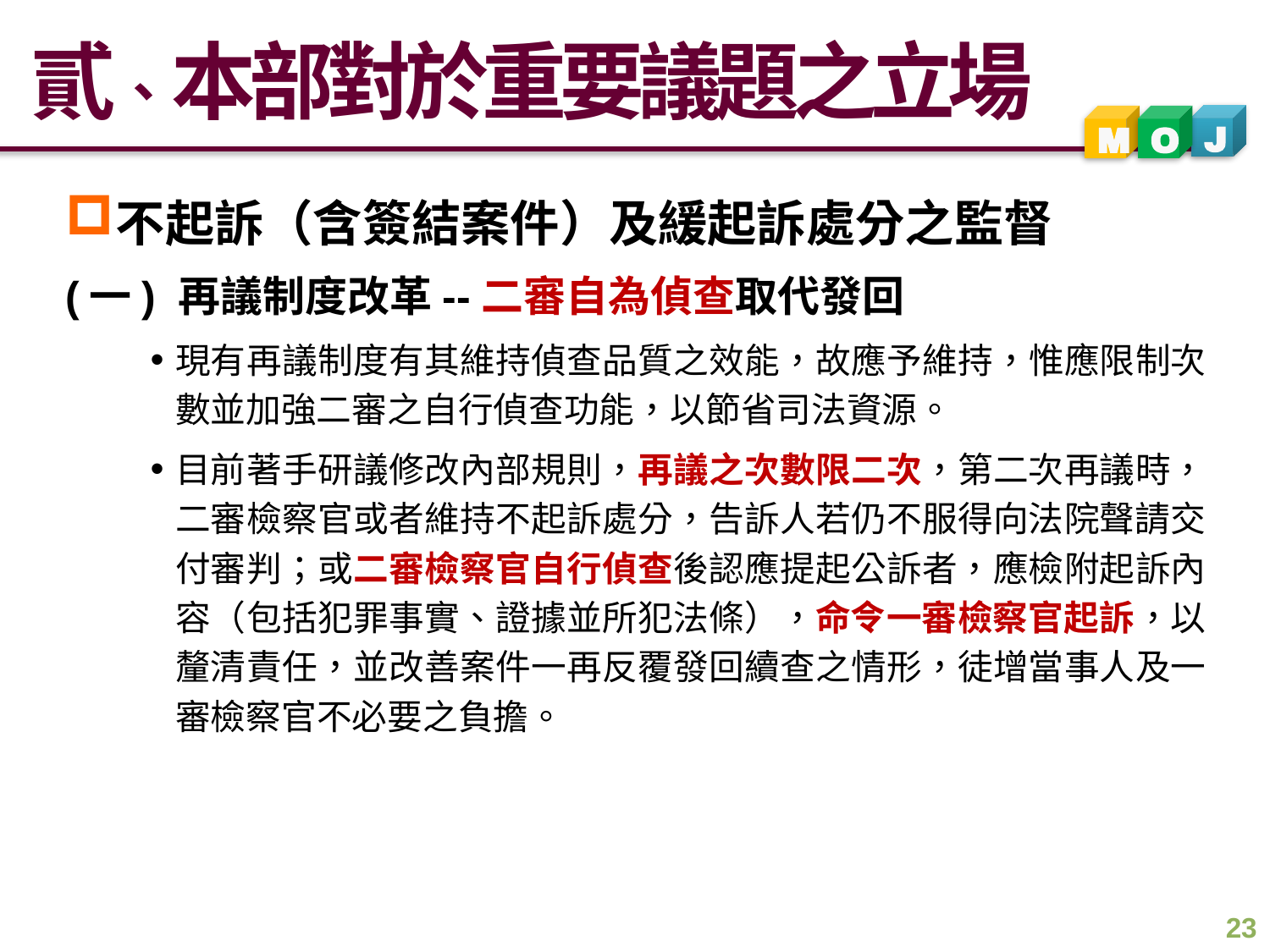

貳、本部對於重要議題之立場
J
M
O
不起訴（含簽結案件）及緩起訴處分之監督
(一) 再議制度改革--二審自為偵查取代發回
現有再議制度有其維持偵查品質之效能，故應予維持，惟應限制次數並加強二審之自行偵查功能，以節省司法資源。
目前著手研議修改內部規則，再議之次數限二次，第二次再議時，二審檢察官或者維持不起訴處分，告訴人若仍不服得向法院聲請交付審判；或二審檢察官自行偵查後認應提起公訴者，應檢附起訴內容（包括犯罪事實、證據並所犯法條），命令一審檢察官起訴，以釐清責任，並改善案件一再反覆發回續查之情形，徒增當事人及一審檢察官不必要之負擔。
23